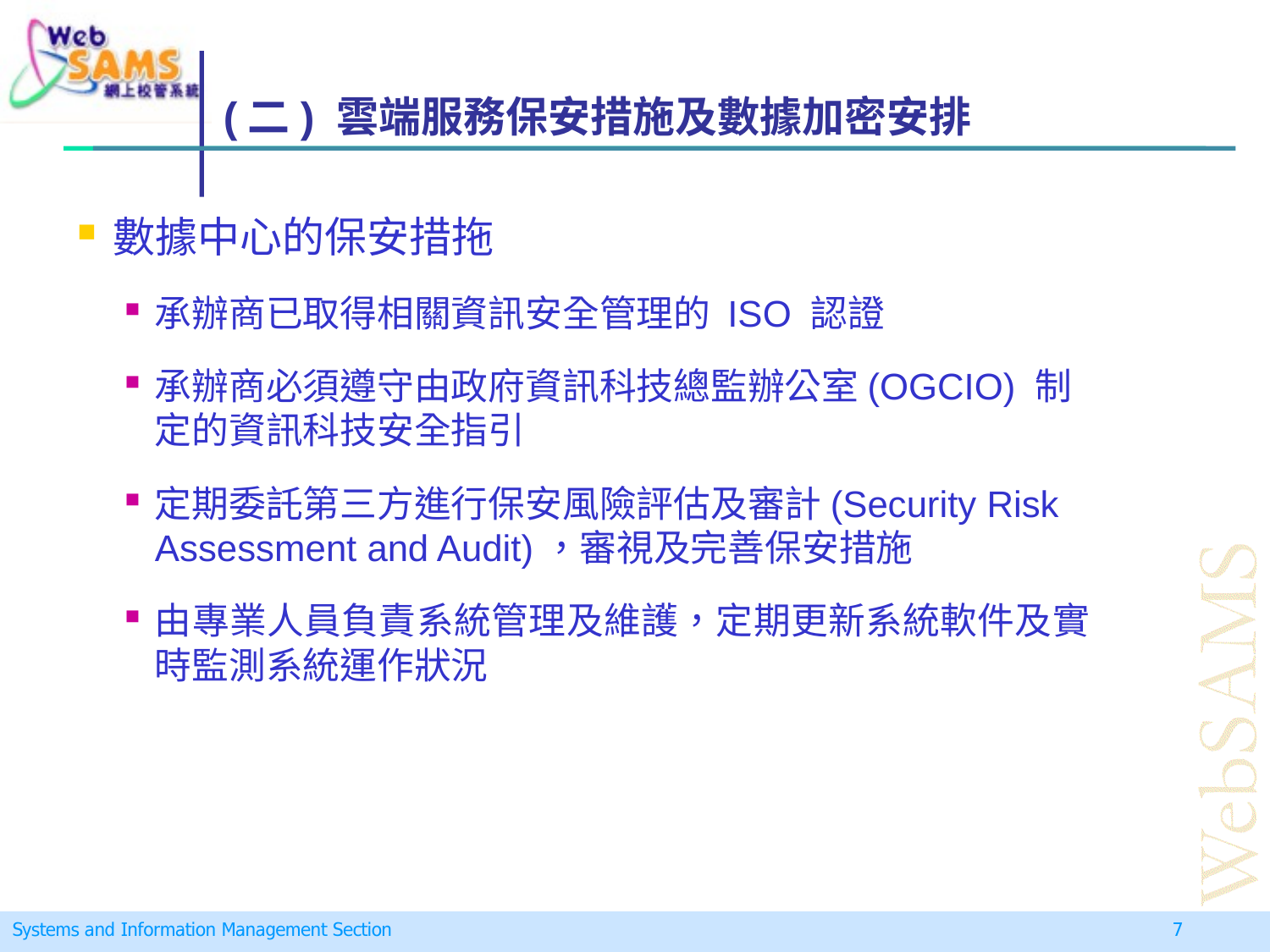

(二) 雲端服務保安措施及數據加密安排
數據中心的保安措拖
承辦商已取得相關資訊安全管理的 ISO 認證
承辦商必須遵守由政府資訊科技總監辦公室(OGCIO) 制定的資訊科技安全指引
定期委託第三方進行保安風險評估及審計(Security Risk Assessment and Audit)，審視及完善保安措施
由專業人員負責系統管理及維護，定期更新系統軟件及實時監測系統運作狀況